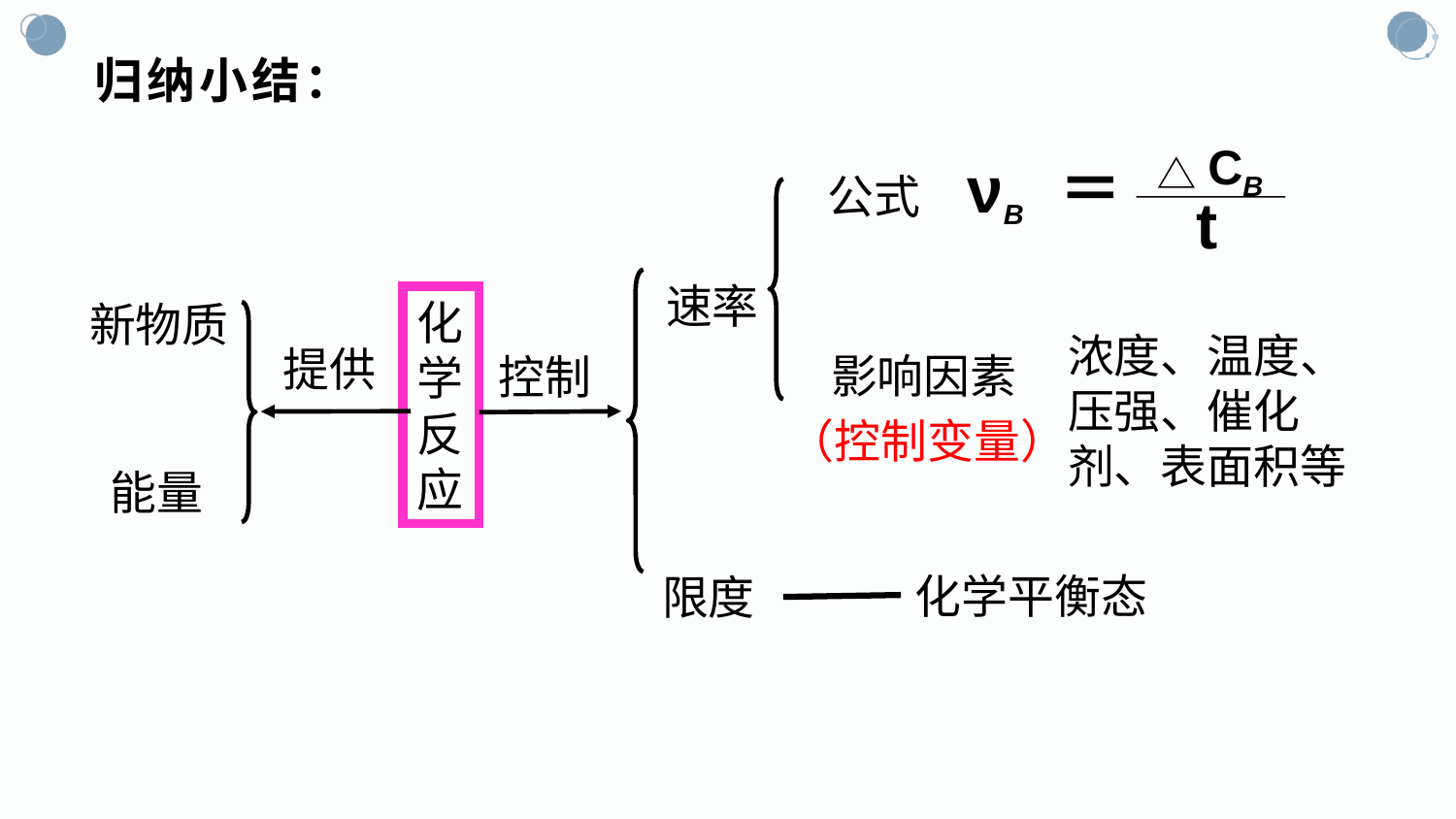

# 归纳小结：
CB
 νB   ＝
t

公式

浓度、温度、压强、催化剂、表面积等
影响因素
化学平衡态

新物质
能量
速率

限度
化学
反应
提供

控制

（控制变量）